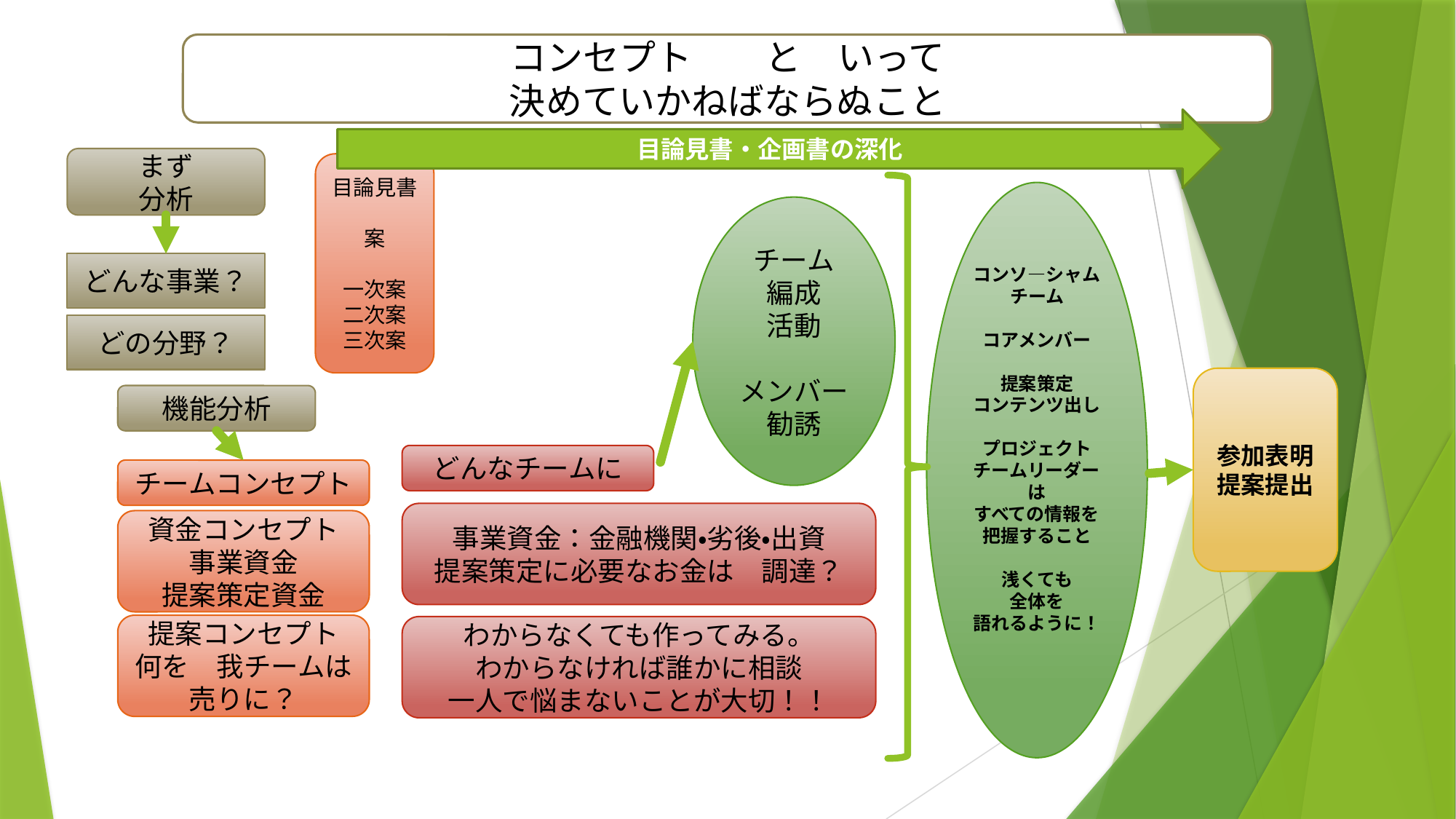

コンセプト　　と　いって
決めていかねばならぬこと
目論見書・企画書の深化
まず
分析
目論見書

案

一次案
二次案
三次案

コンソ―シャム
チーム

コアメンバー

提案策定
コンテンツ出し

プロジェクトチームリーダー
は
すべての情報を
把握すること

浅くても
全体を
語れるように！

チーム
編成
活動

メンバー
勧誘
どんな事業？
どの分野？
参加表明
提案提出
機能分析
どんなチームに
チームコンセプト
事業資金：金融機関・劣後・出資
提案策定に必要なお金は　調達？
資金コンセプト
事業資金
提案策定資金
提案コンセプト
何を　我チームは
売りに？
わからなくても作ってみる。
わからなければ誰かに相談
一人で悩まないことが大切！！